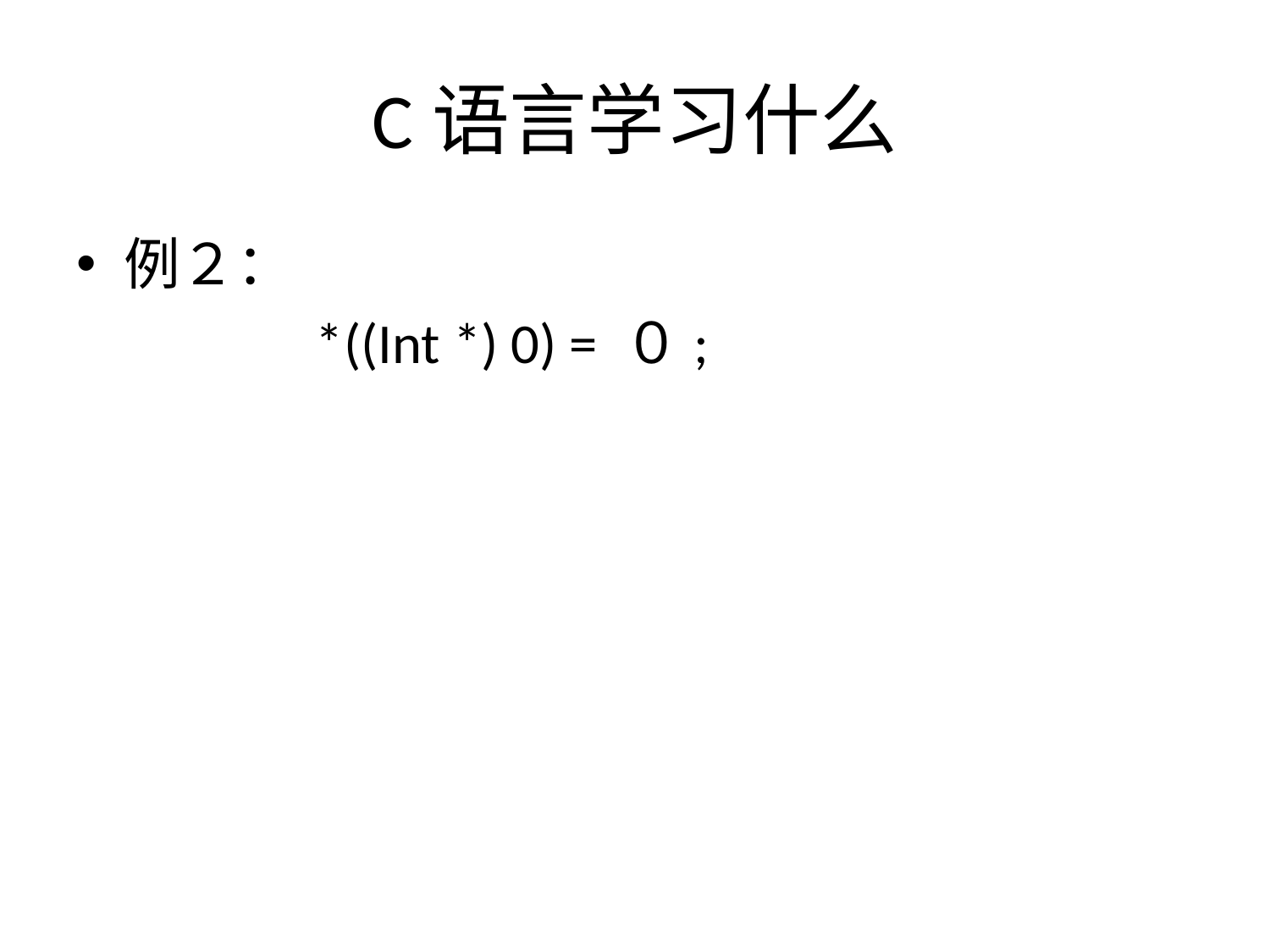

# C语言学习什么
例２：
　　　　*((Int *) 0) = ０;